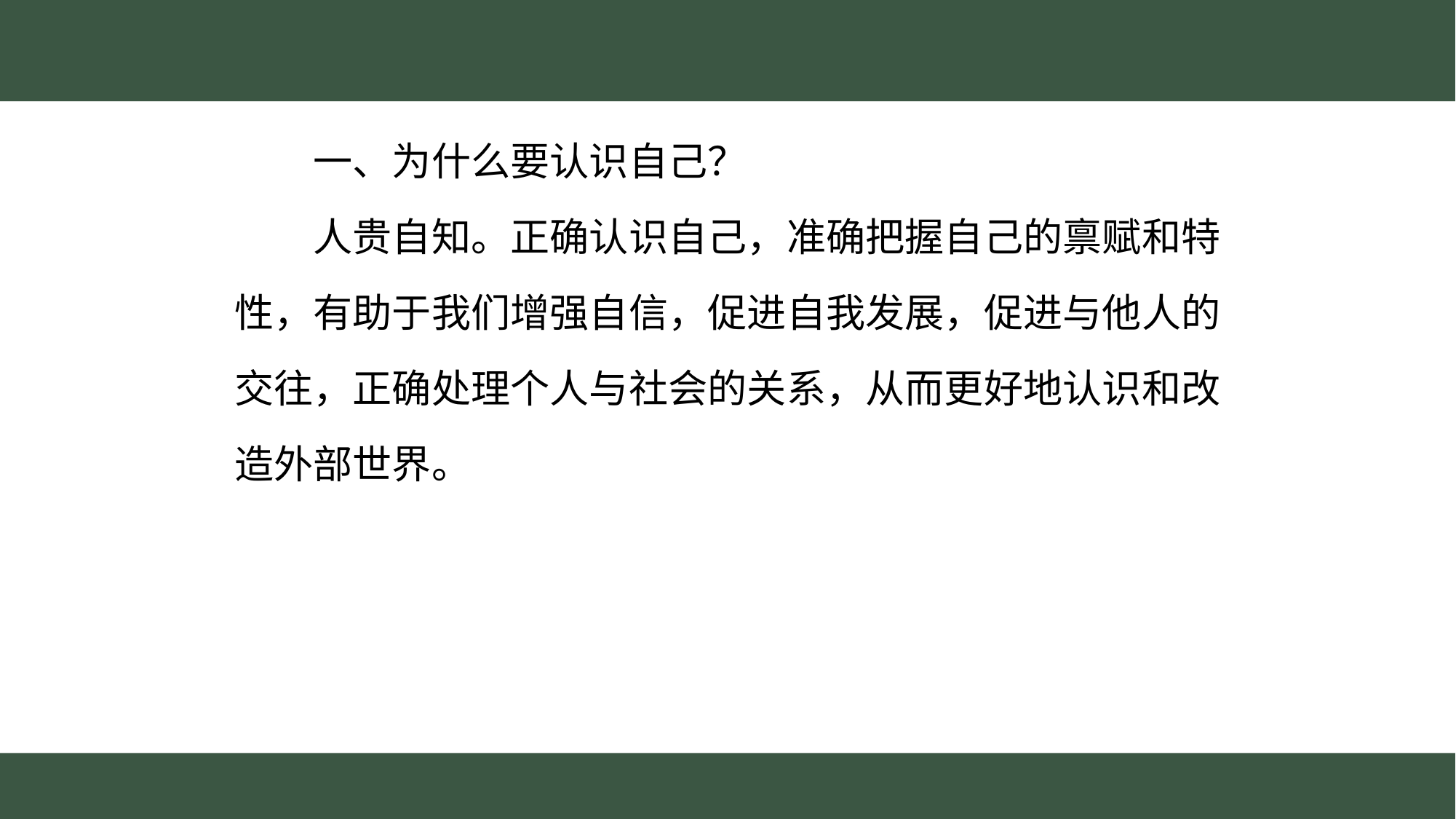

一、为什么要认识自己？
　　人贵自知。正确认识自己，准确把握自己的禀赋和特
性，有助于我们增强自信，促进自我发展，促进与他人的
交往，正确处理个人与社会的关系，从而更好地认识和改
造外部世界。